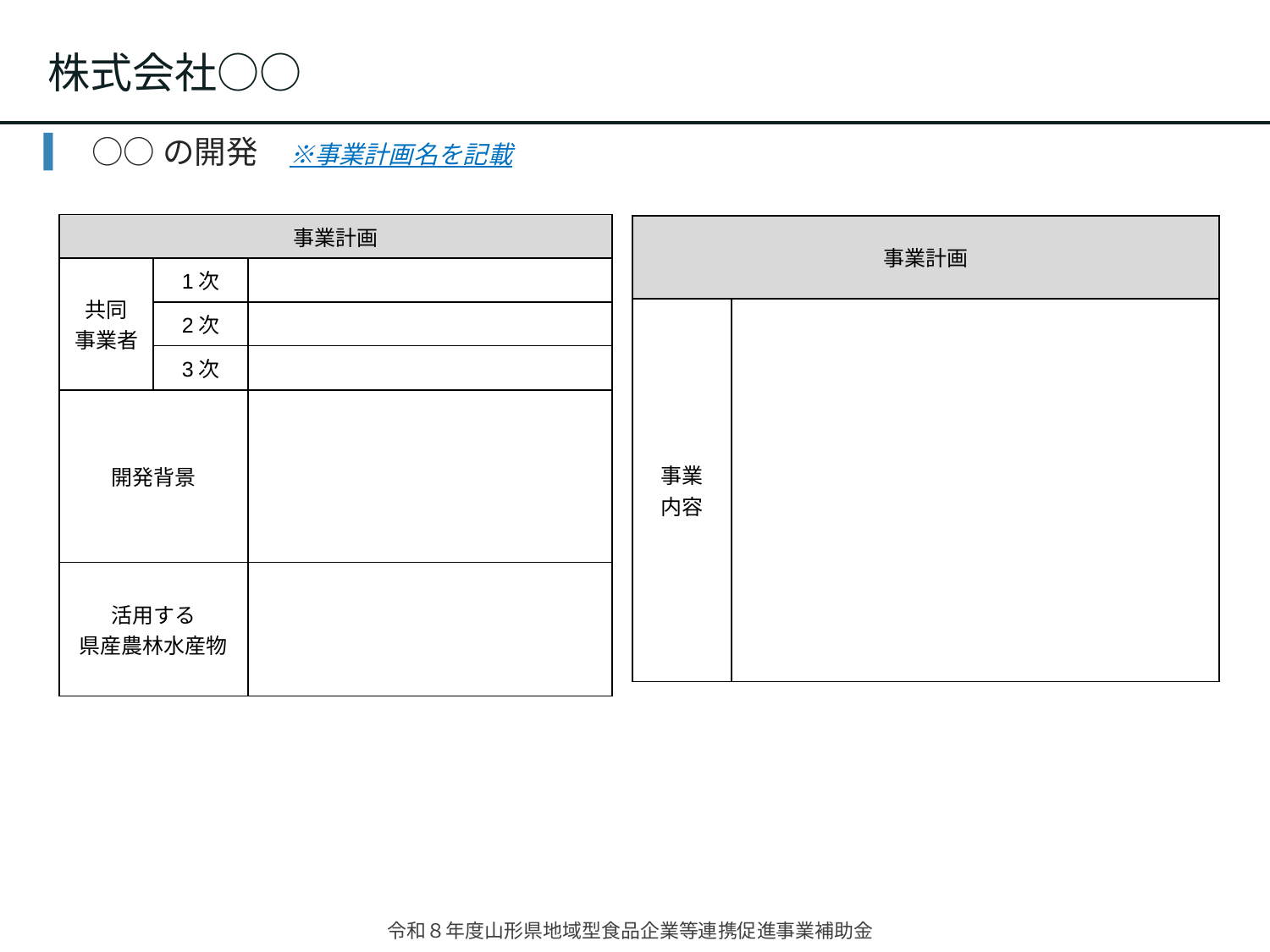

# 株式会社○○
○○の開発　※事業計画名を記載
| 事業計画 |  |  |
| --- | --- | --- |
| 共同 事業者 | 1次 |  |
|  | 2次 |  |
|  | 3次 |  |
| 開発背景 |  |  |
| 活用する 県産農林水産物 |  |  |
| 事業計画 |  |
| --- | --- |
| 事業 内容 |  |
令和８年度山形県地域型食品企業等連携促進事業補助金